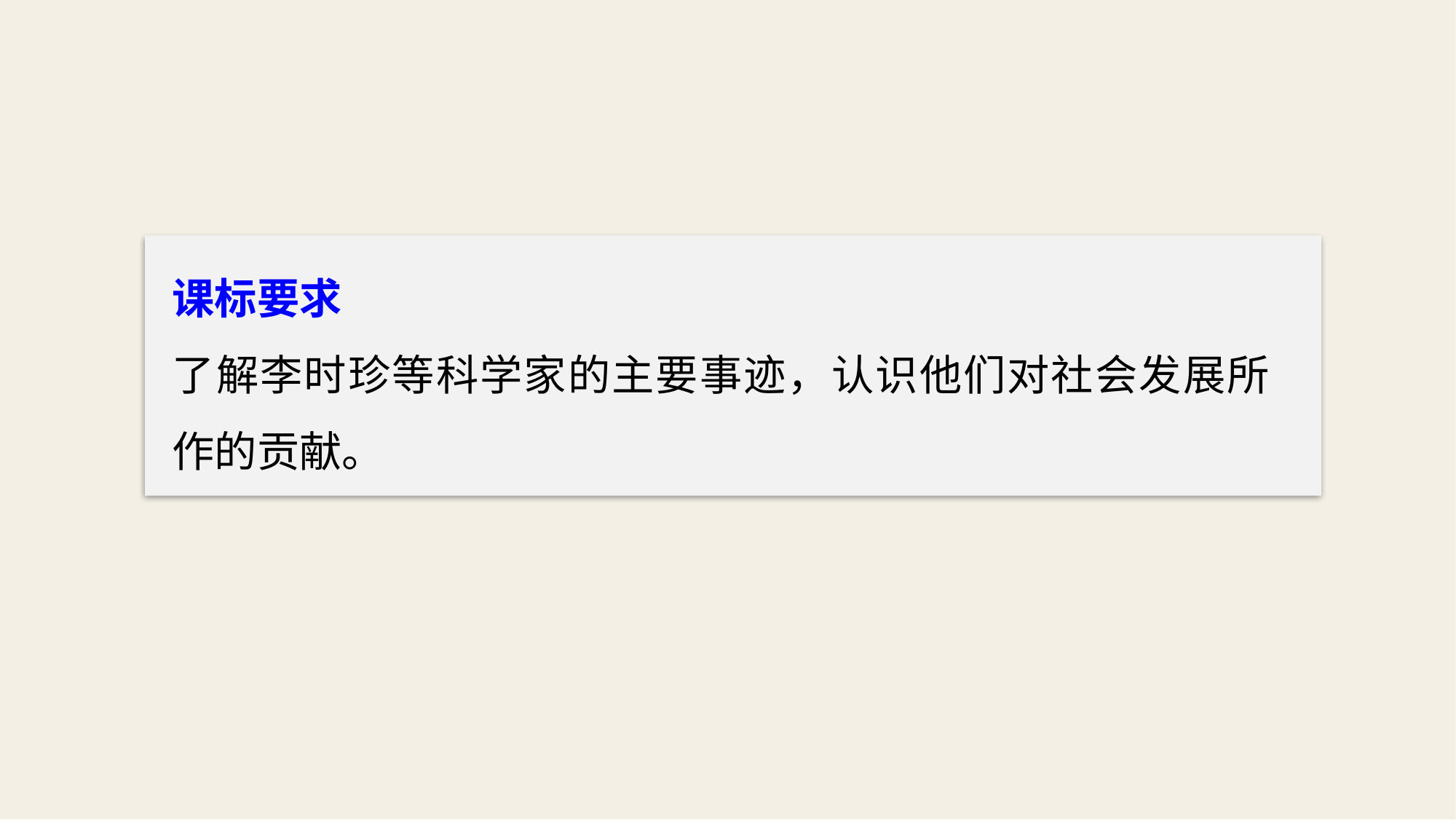

课标要求
了解李时珍等科学家的主要事迹，认识他们对社会发展所作的贡献。